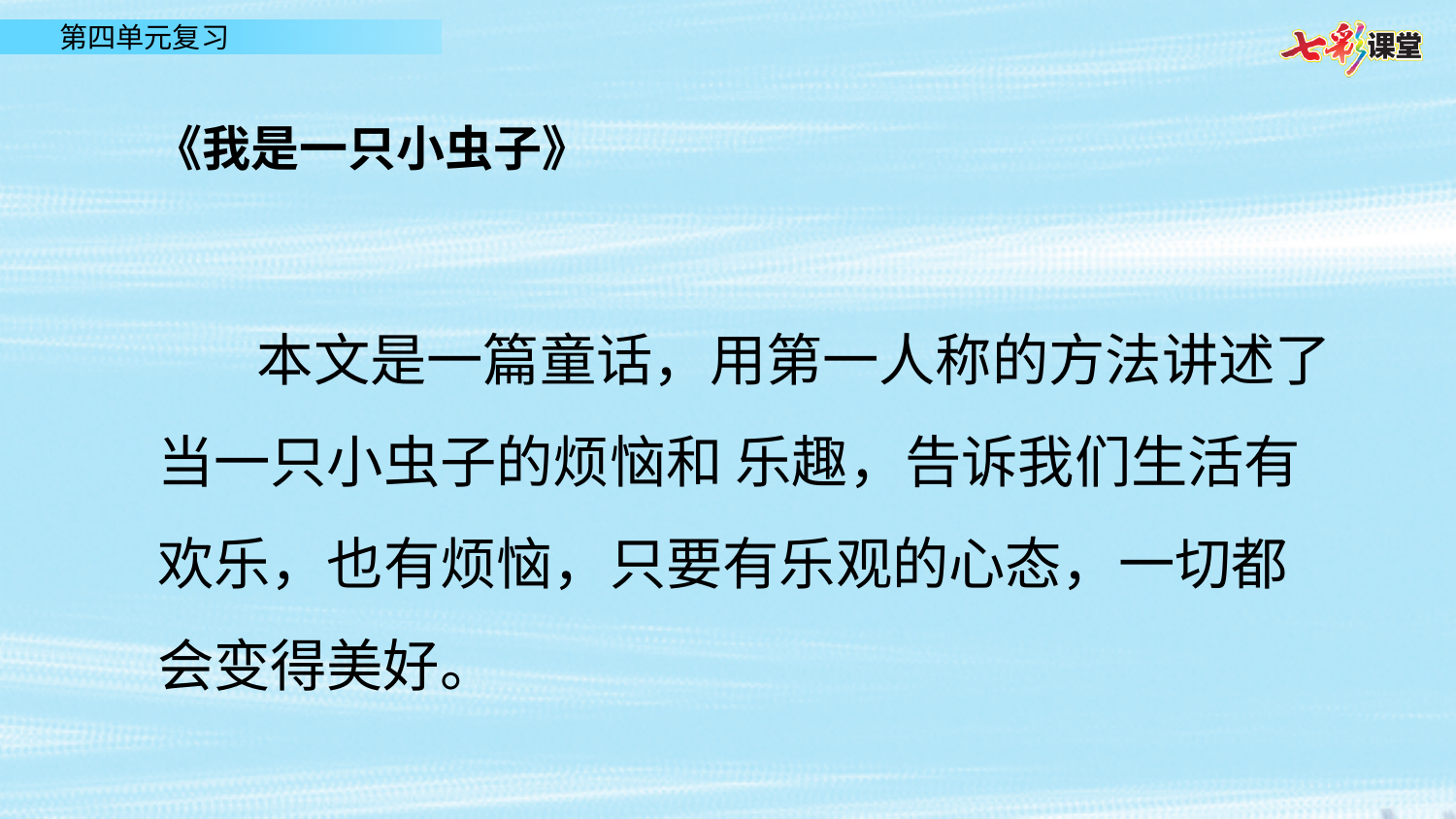

《我是一只小虫子》

本文是一篇童话，用第一人称的方法讲述了当一只小虫子的烦恼和 乐趣，告诉我们生活有欢乐，也有烦恼，只要有乐观的心态，一切都会变得美好。